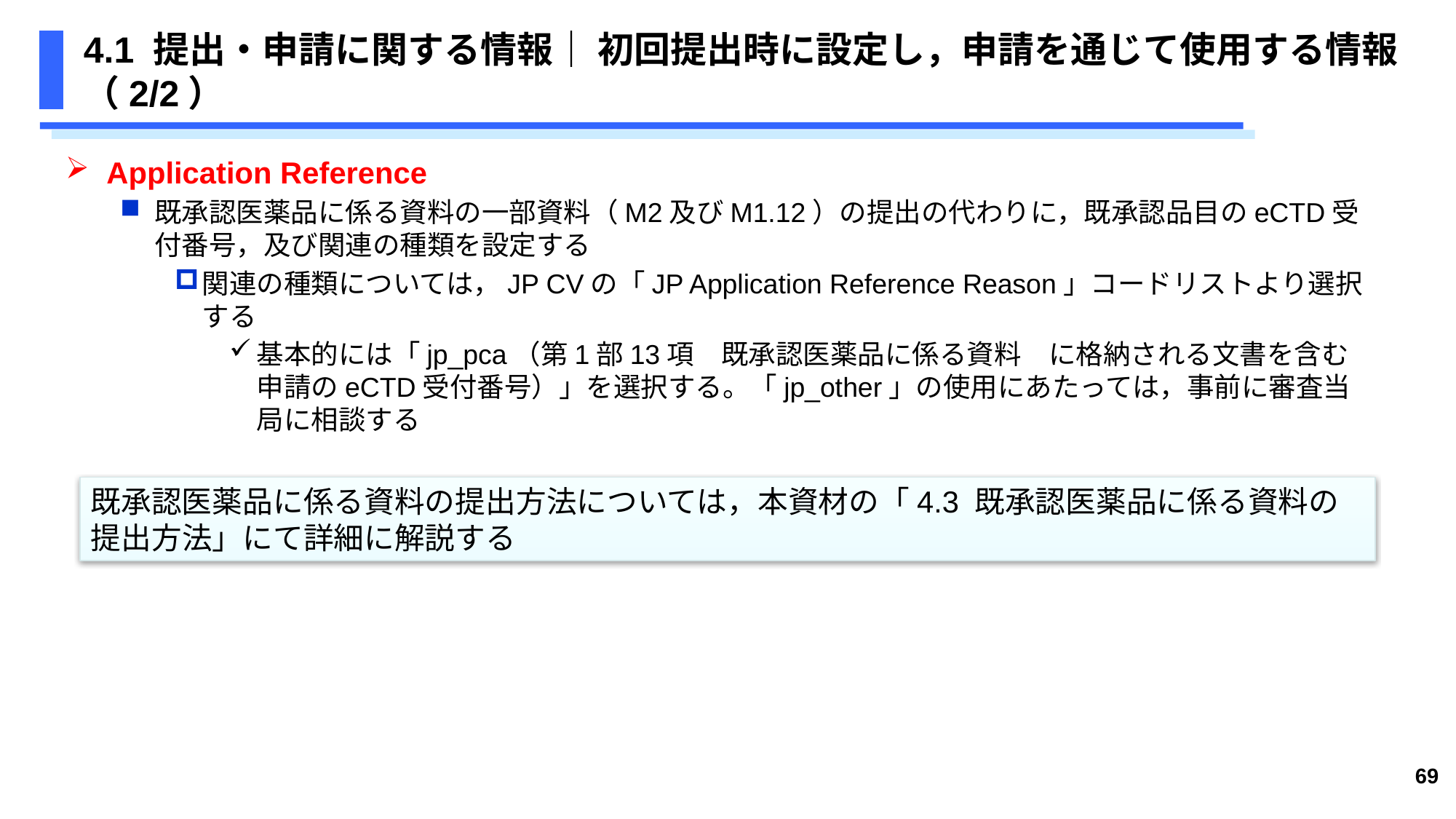

# 4.1 提出・申請に関する情報｜ 初回提出時に設定し，申請を通じて使用する情報（2/2）
Application Reference
既承認医薬品に係る資料の一部資料（M2及びM1.12）の提出の代わりに，既承認品目のeCTD受付番号，及び関連の種類を設定する
関連の種類については，JP CVの「JP Application Reference Reason」コードリストより選択する
基本的には「jp_pca（第1部13項　既承認医薬品に係る資料　に格納される文書を含む申請のeCTD受付番号）」を選択する。「jp_other」の使用にあたっては，事前に審査当局に相談する

既承認医薬品に係る資料の提出方法については，本資材の「4.3 既承認医薬品に係る資料の提出方法」にて詳細に解説する
69